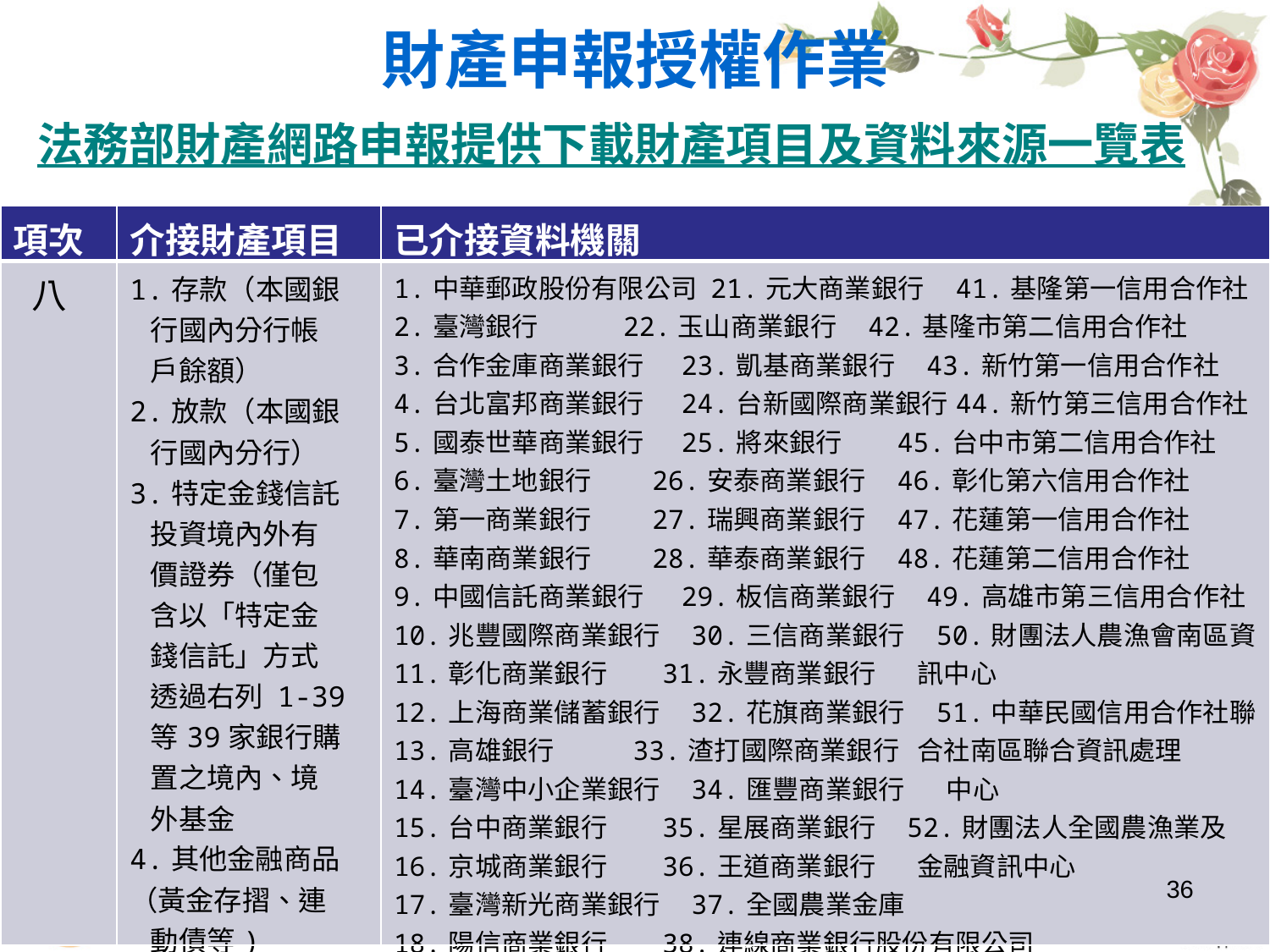

# 財產申報授權作業
法務部財產網路申報提供下載財產項目及資料來源一覽表
| 項次 | 介接財產項目 | 已介接資料機關 |
| --- | --- | --- |
| 八 | 1.存款（本國銀 行國內分行帳 戶餘額） 2.放款（本國銀 行國內分行） 3.特定金錢信託 投資境內外有 價證券（僅包 含以「特定金 錢信託」方式 透過右列 1-39 等39家銀行購 置之境內、境 外基金 4.其他金融商品（黃金存摺、連 動債等) | 1.中華郵政股份有限公司 21.元大商業銀行 41.基隆第一信用合作社 2.臺灣銀行 22.玉山商業銀行 42.基隆市第二信用合作社 3.合作金庫商業銀行 23.凱基商業銀行 43.新竹第一信用合作社 4.台北富邦商業銀行 24.台新國際商業銀行44.新竹第三信用合作社 5.國泰世華商業銀行 25.將來銀行 45.台中市第二信用合作社 6.臺灣土地銀行 26.安泰商業銀行 46.彰化第六信用合作社 7.第一商業銀行 27.瑞興商業銀行 47.花蓮第一信用合作社 8.華南商業銀行 28.華泰商業銀行 48.花蓮第二信用合作社 9.中國信託商業銀行 29.板信商業銀行 49.高雄市第三信用合作社 10.兆豐國際商業銀行 30.三信商業銀行 50.財團法人農漁會南區資 11.彰化商業銀行 31.永豐商業銀行 訊中心 12.上海商業儲蓄銀行 32.花旗商業銀行 51.中華民國信用合作社聯 13.高雄銀行 33.渣打國際商業銀行 合社南區聯合資訊處理 14.臺灣中小企業銀行 34.匯豐商業銀行 中心 15.台中商業銀行 35.星展商業銀行 52.財團法人全國農漁業及 16.京城商業銀行 36.王道商業銀行 金融資訊中心 17.臺灣新光商業銀行 37.全國農業金庫 18.陽信商業銀行 38.連線商業銀行股份有限公司 19.聯邦商業銀行 39.樂天國際商業銀行股份有限公司 20.遠東國際商業銀行 40.淡水第一信用合作社 |
36